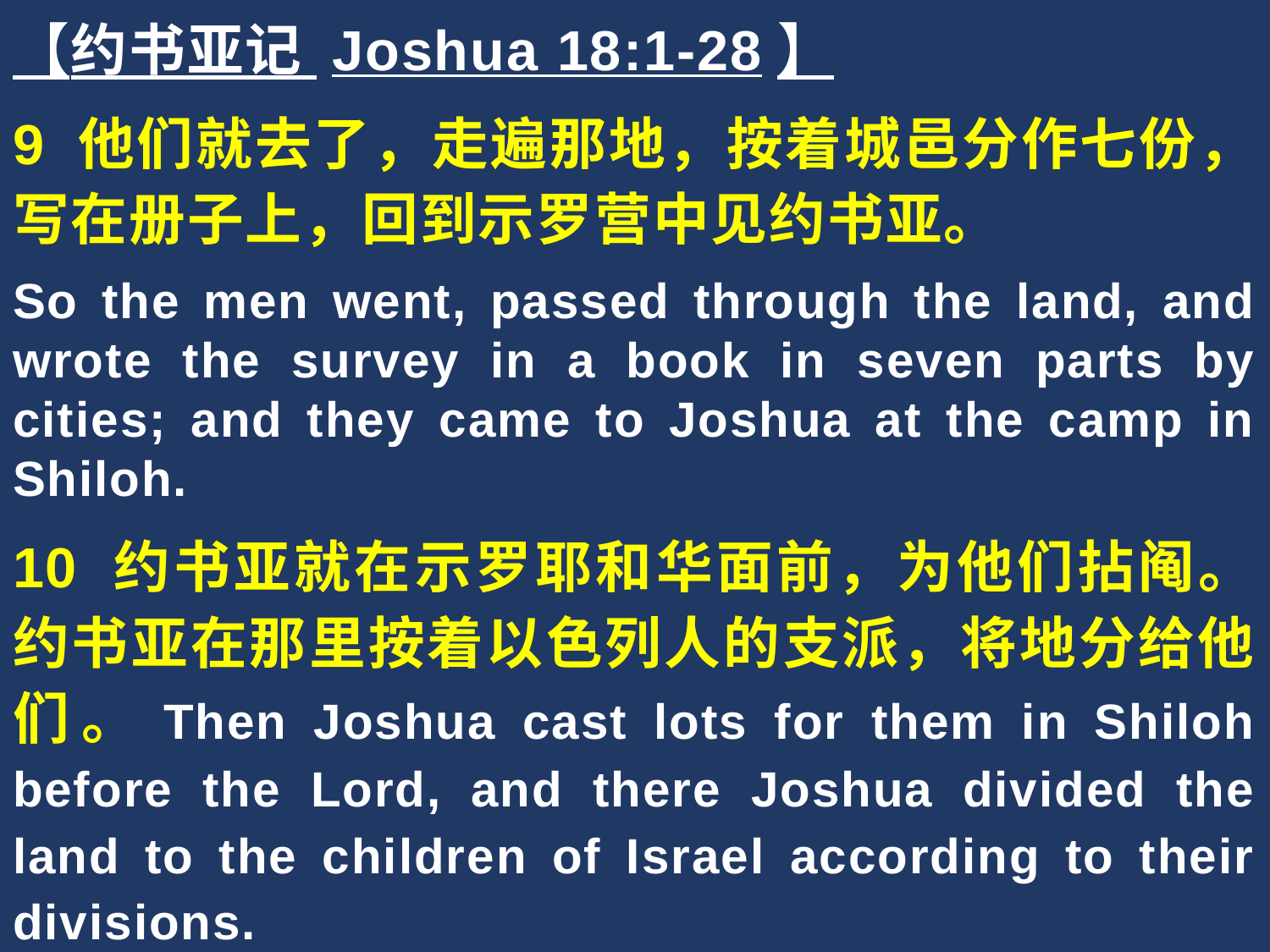

【约书亚记 Joshua 18:1-28】
9 他们就去了，走遍那地，按着城邑分作七份，写在册子上，回到示罗营中见约书亚。
So the men went, passed through the land, and wrote the survey in a book in seven parts by cities; and they came to Joshua at the camp in Shiloh.
10 约书亚就在示罗耶和华面前，为他们拈阄。约书亚在那里按着以色列人的支派，将地分给他们。Then Joshua cast lots for them in Shiloh before the Lord, and there Joshua divided the land to the children of Israel according to their divisions.